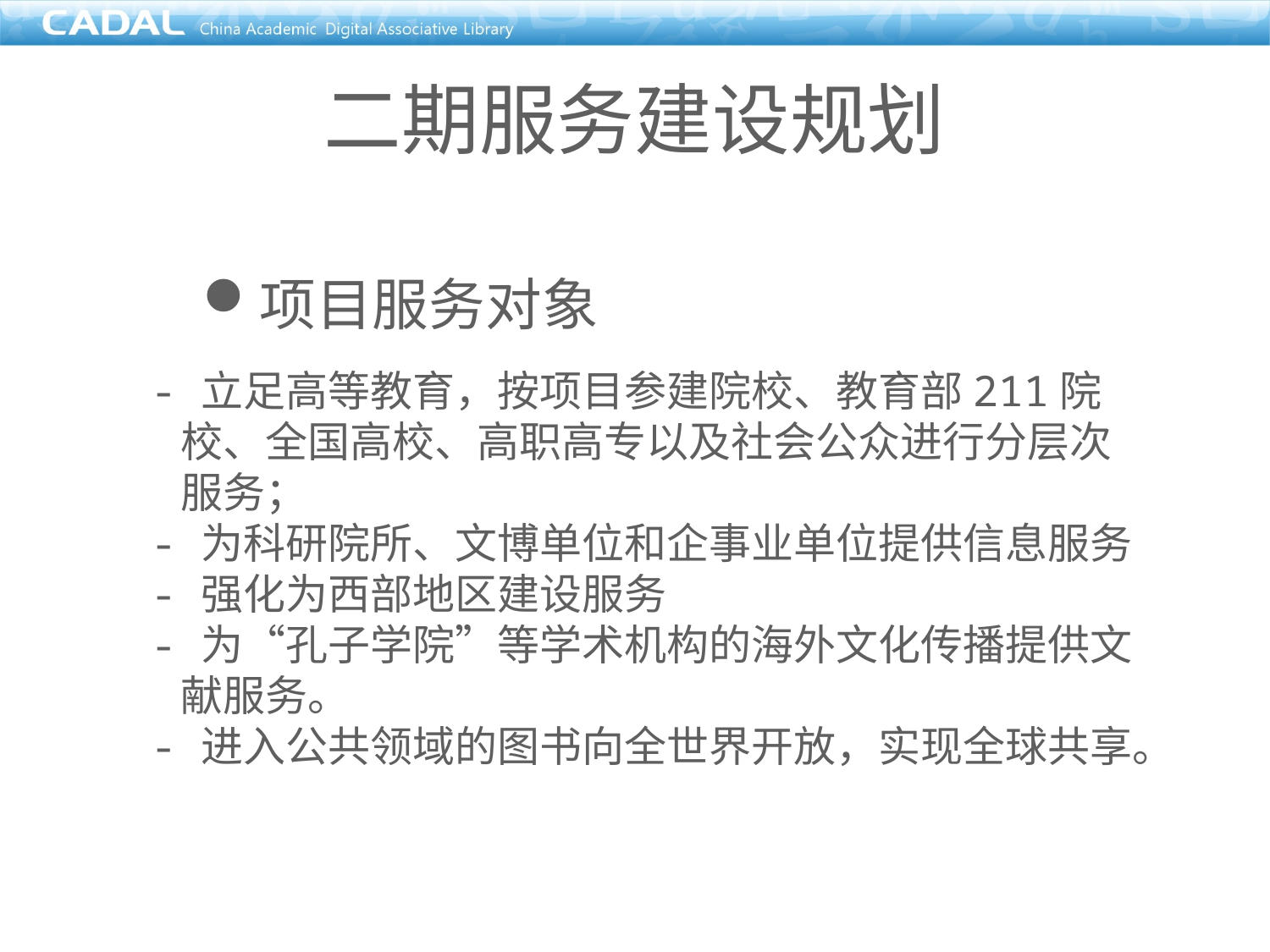

二期服务建设规划

项目服务对象
 立足高等教育，按项目参建院校、教育部211院校、全国高校、高职高专以及社会公众进行分层次服务；
 为科研院所、文博单位和企事业单位提供信息服务
 强化为西部地区建设服务
 为“孔子学院”等学术机构的海外文化传播提供文献服务。
 进入公共领域的图书向全世界开放，实现全球共享。